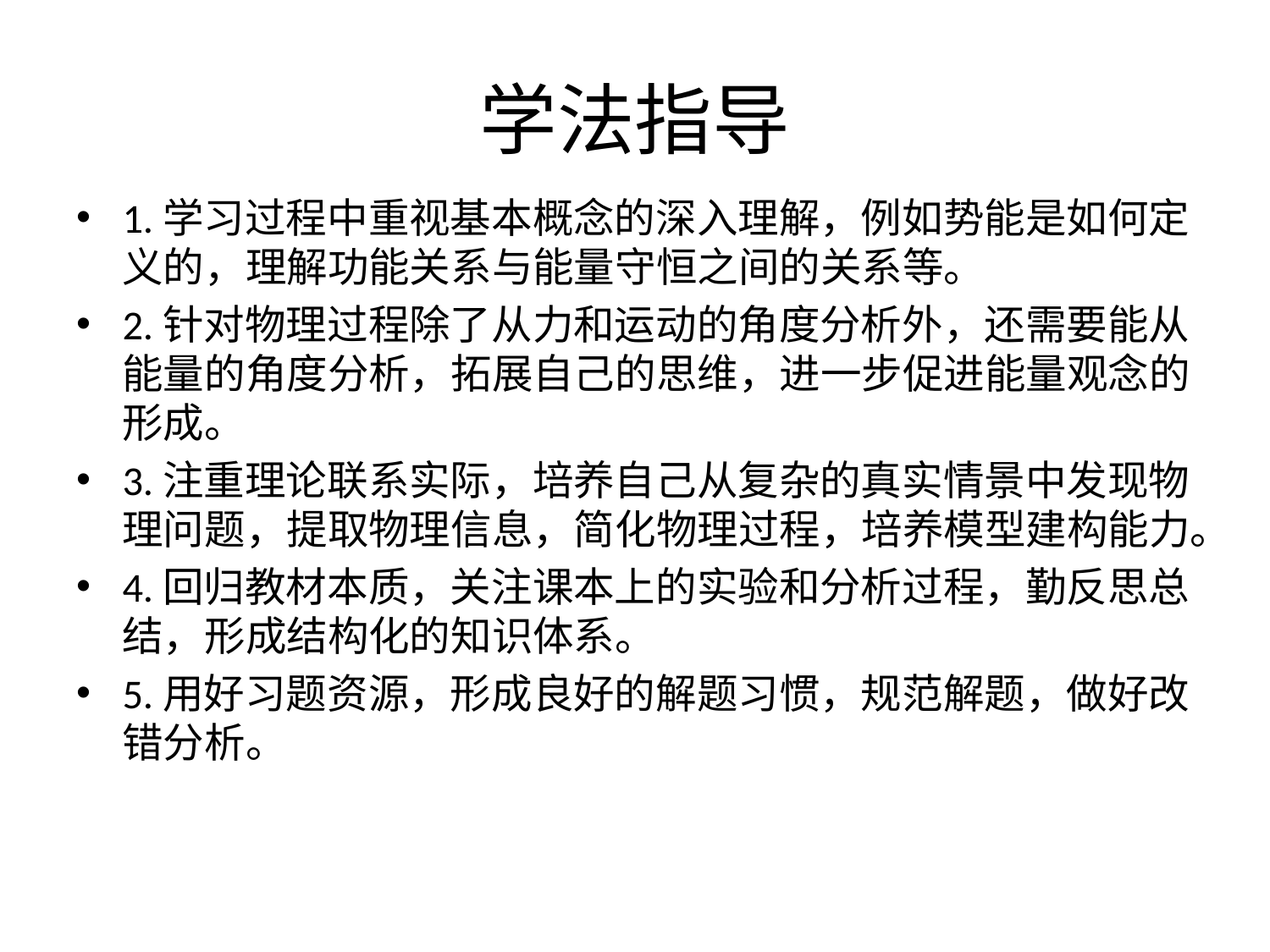

# 学法指导
1.学习过程中重视基本概念的深入理解，例如势能是如何定义的，理解功能关系与能量守恒之间的关系等。
2.针对物理过程除了从力和运动的角度分析外，还需要能从能量的角度分析，拓展自己的思维，进一步促进能量观念的形成。
3.注重理论联系实际，培养自己从复杂的真实情景中发现物理问题，提取物理信息，简化物理过程，培养模型建构能力。
4.回归教材本质，关注课本上的实验和分析过程，勤反思总结，形成结构化的知识体系。
5.用好习题资源，形成良好的解题习惯，规范解题，做好改错分析。